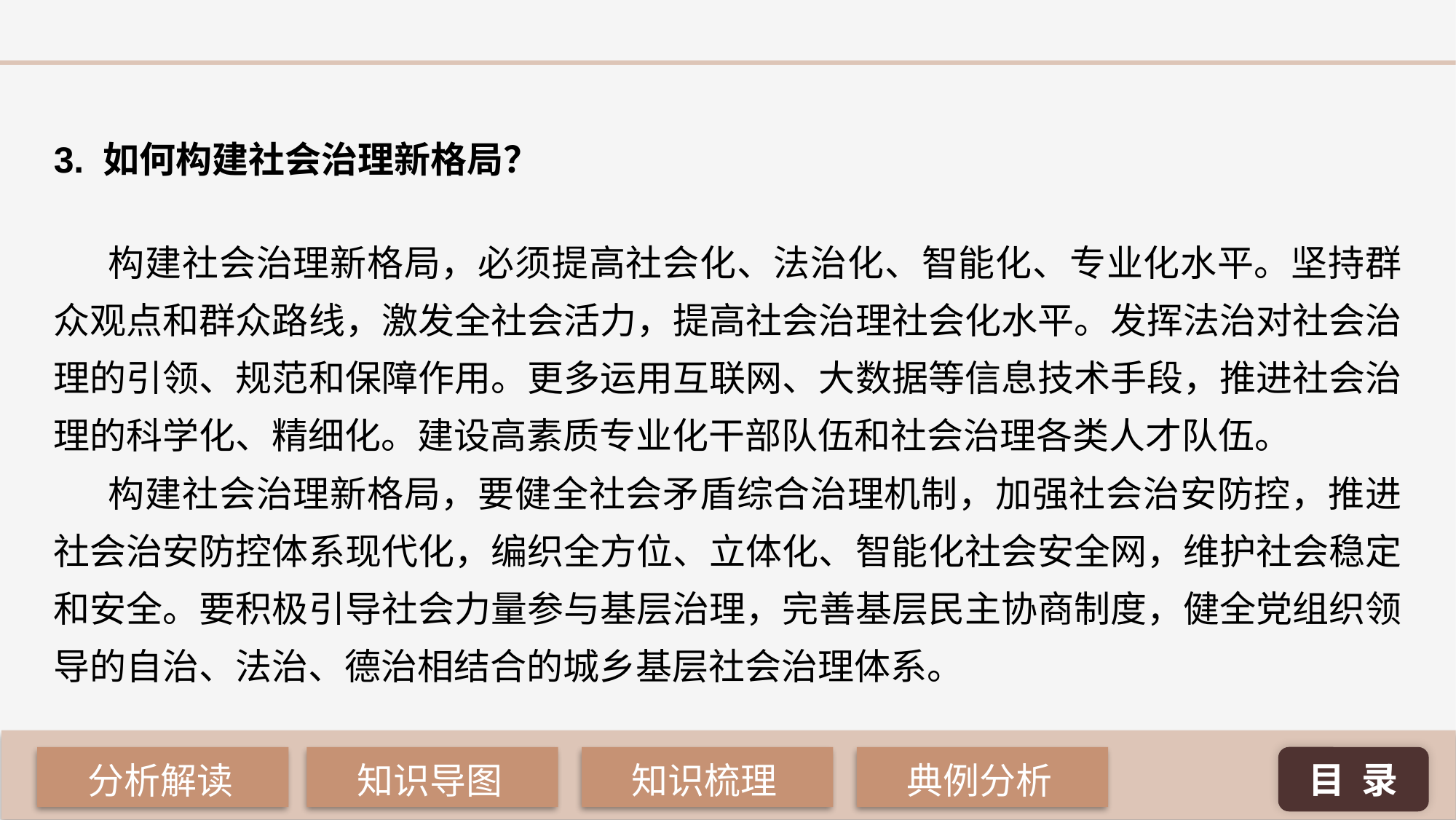

3. 如何构建社会治理新格局？
构建社会治理新格局，必须提高社会化、法治化、智能化、专业化水平。坚持群众观点和群众路线，激发全社会活力，提高社会治理社会化水平。发挥法治对社会治理的引领、规范和保障作用。更多运用互联网、大数据等信息技术手段，推进社会治理的科学化、精细化。建设高素质专业化干部队伍和社会治理各类人才队伍。
构建社会治理新格局，要健全社会矛盾综合治理机制，加强社会治安防控，推进社会治安防控体系现代化，编织全方位、立体化、智能化社会安全网，维护社会稳定和安全。要积极引导社会力量参与基层治理，完善基层民主协商制度，健全党组织领导的自治、法治、德治相结合的城乡基层社会治理体系。